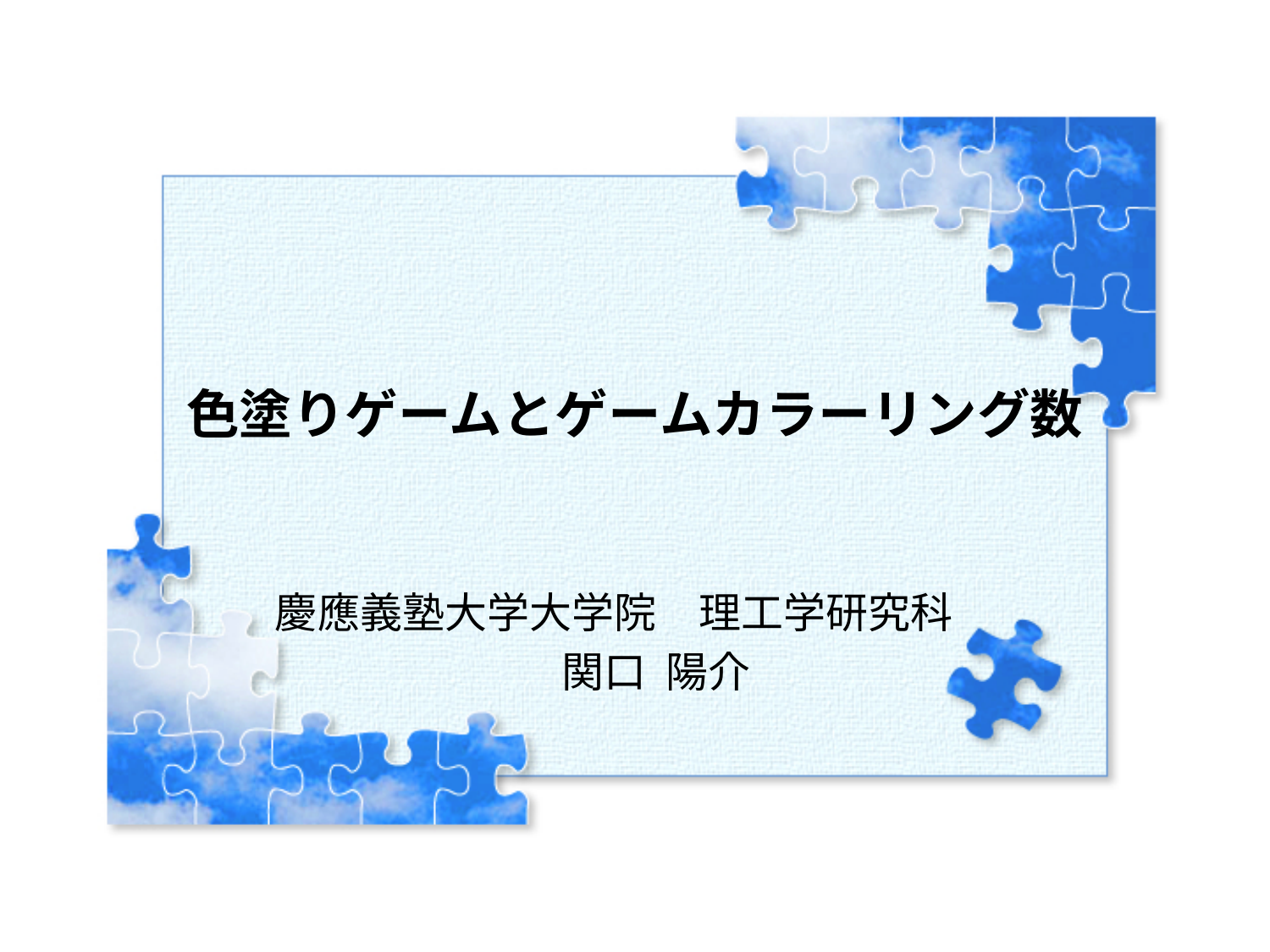

# 色塗りゲームとゲームカラーリング数
慶應義塾大学大学院　理工学研究科
　関口  陽介